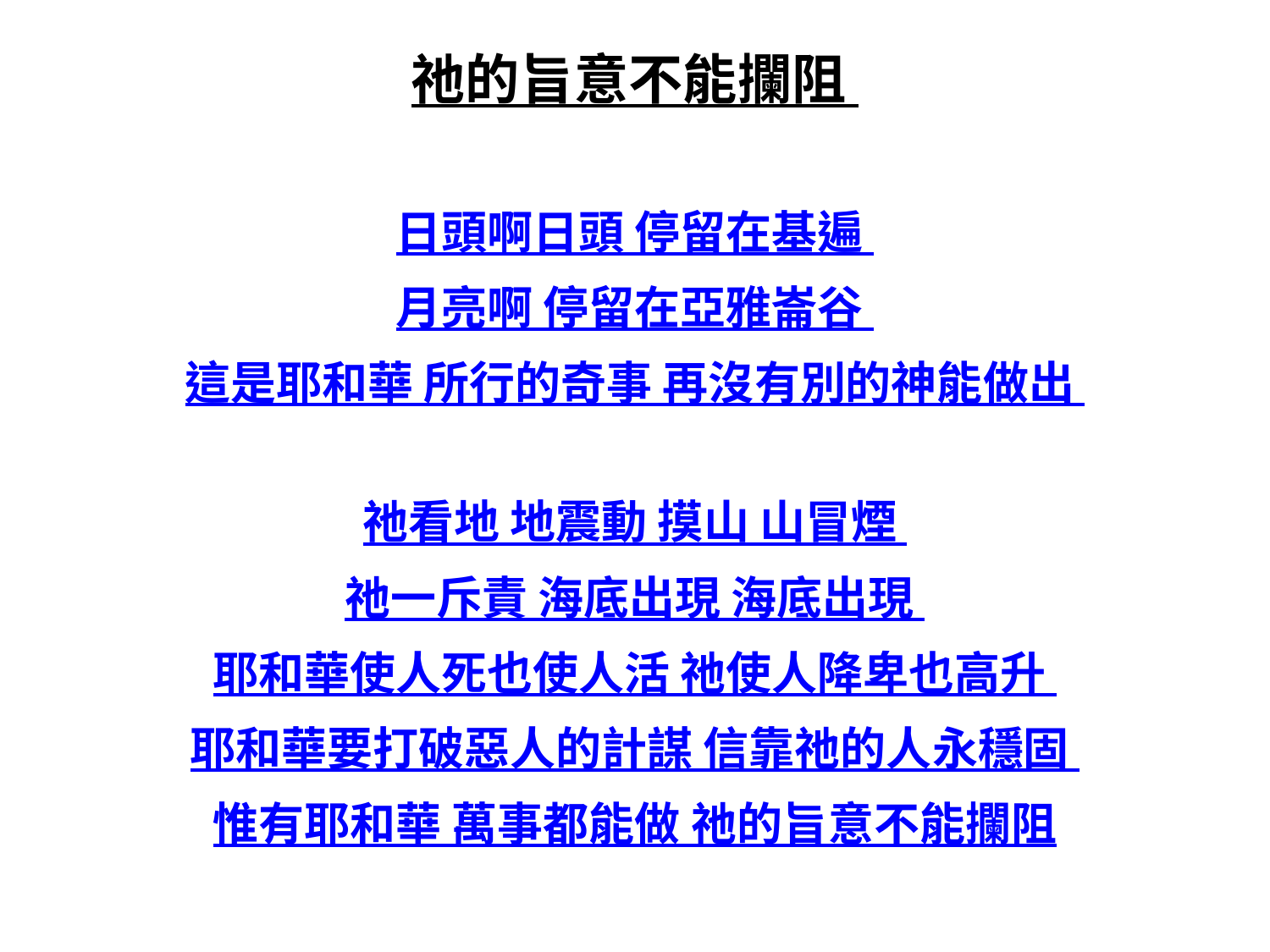

# 祂的旨意不能攔阻
日頭啊日頭 停留在基遍
月亮啊 停留在亞雅崙谷
這是耶和華 所行的奇事 再沒有別的神能做出

祂看地 地震動 摸山 山冒煙
祂一斥責 海底出現 海底出現
耶和華使人死也使人活 祂使人降卑也高升
耶和華要打破惡人的計謀 信靠祂的人永穩固
惟有耶和華 萬事都能做 祂的旨意不能攔阻